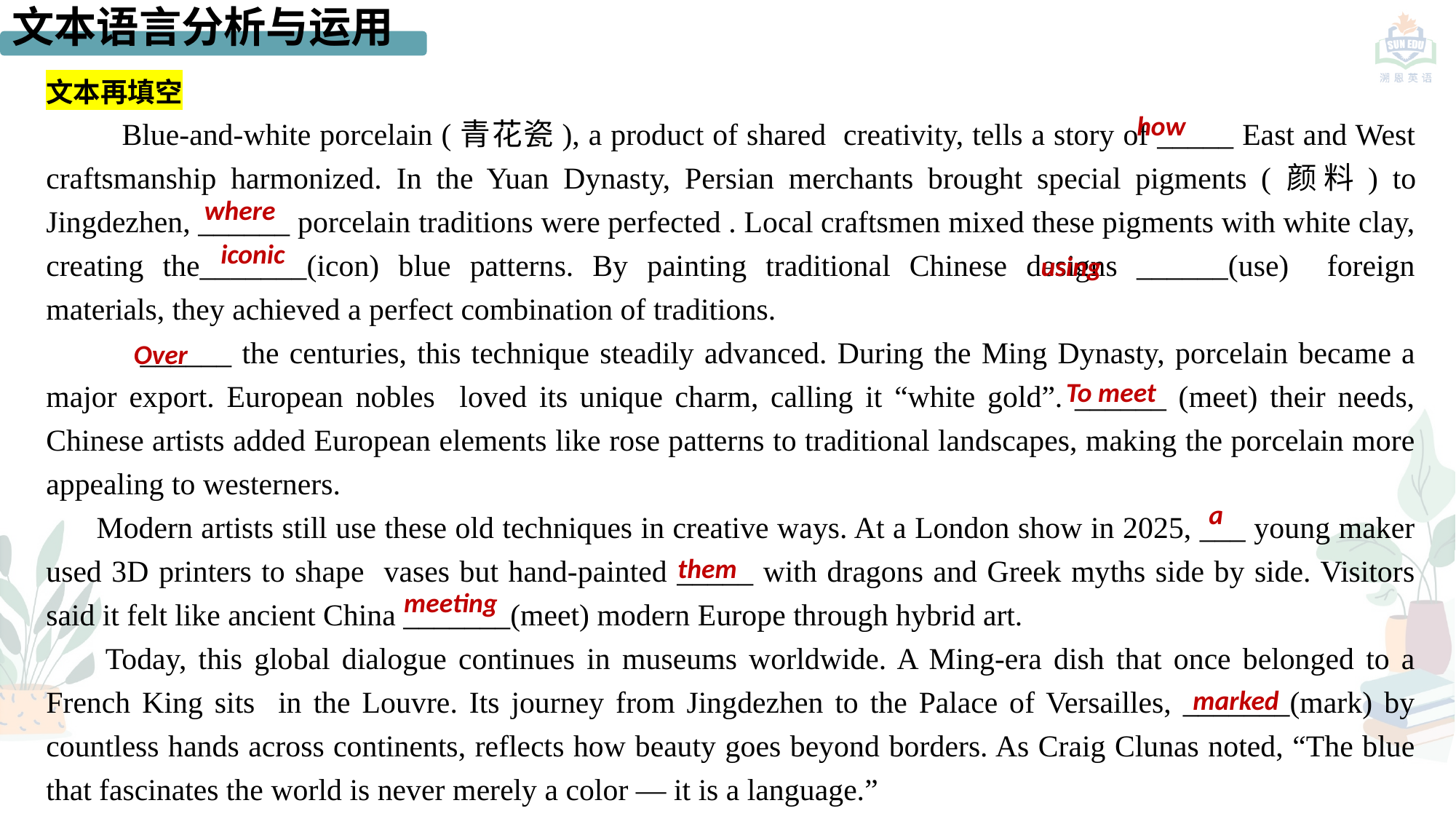

文本语言分析与运用
文本再填空
        Blue-and-white porcelain (青花瓷), a product of shared  creativity, tells a story of _____ East and West craftsmanship harmonized. In the Yuan Dynasty, Persian merchants brought special pigments (颜料) to Jingdezhen, ______ porcelain traditions were perfected . Local craftsmen mixed these pigments with white clay, creating the_______(icon) blue patterns. By painting traditional Chinese designs ______(use)  foreign materials, they achieved a perfect combination of traditions.
         ______ the centuries, this technique steadily advanced. During the Ming Dynasty, porcelain became a major export. European nobles  loved its unique charm, calling it “white gold”. ______ (meet) their needs, Chinese artists added European elements like rose patterns to traditional landscapes, making the porcelain more appealing to westerners.
      Modern artists still use these old techniques in creative ways. At a London show in 2025, ___ young maker used 3D printers to shape  vases but hand-painted _____ with dragons and Greek myths side by side. Visitors said it felt like ancient China _______(meet) modern Europe through hybrid art.
     Today, this global dialogue continues in museums worldwide. A Ming-era dish that once belonged to a French King sits  in the Louvre. Its journey from Jingdezhen to the Palace of Versailles, _______(mark) by countless hands across continents, reflects how beauty goes beyond borders. As Craig Clunas noted, “The blue that fascinates the world is never merely a color — it is a language.”
how
where
 iconic
using
Over
To meet
a
them
meeting
marked